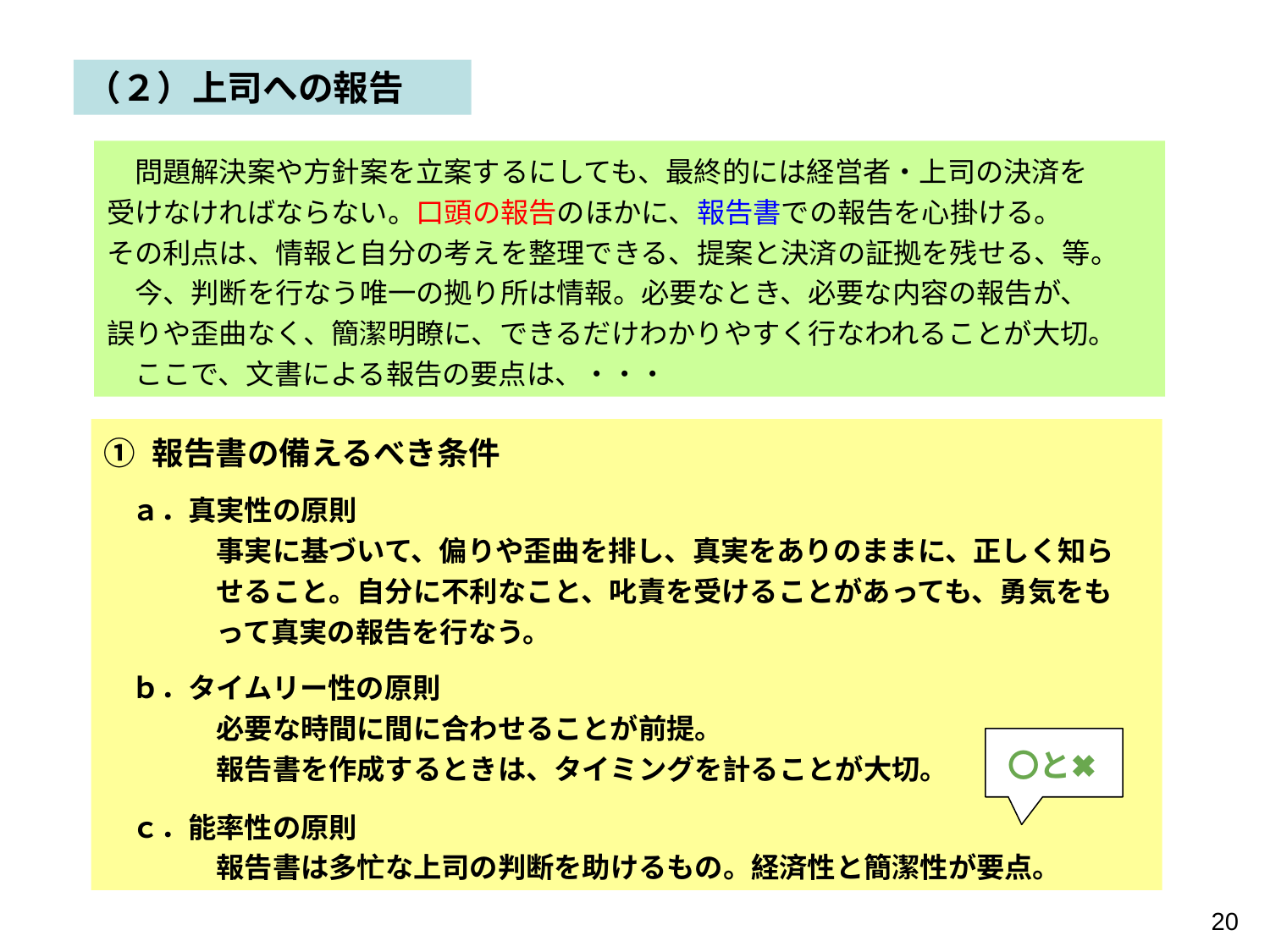

（２）上司への報告
　問題解決案や方針案を立案するにしても、最終的には経営者・上司の決済を
受けなければならない。口頭の報告のほかに、報告書での報告を心掛ける。
その利点は、情報と自分の考えを整理できる、提案と決済の証拠を残せる、等。
　今、判断を行なう唯一の拠り所は情報。必要なとき、必要な内容の報告が、
誤りや歪曲なく、簡潔明瞭に、できるだけわかりやすく行なわれることが大切。
　ここで、文書による報告の要点は、・・・
① 報告書の備えるべき条件

　ａ．真実性の原則
　　　　事実に基づいて、偏りや歪曲を排し、真実をありのままに、正しく知ら
　　　　せること。自分に不利なこと、叱責を受けることがあっても、勇気をも
　　　　って真実の報告を行なう。

　ｂ．タイムリー性の原則
　　　　必要な時間に間に合わせることが前提。
　　　　報告書を作成するときは、タイミングを計ることが大切。

　ｃ．能率性の原則
　　　　報告書は多忙な上司の判断を助けるもの。経済性と簡潔性が要点。

〇と✖
20